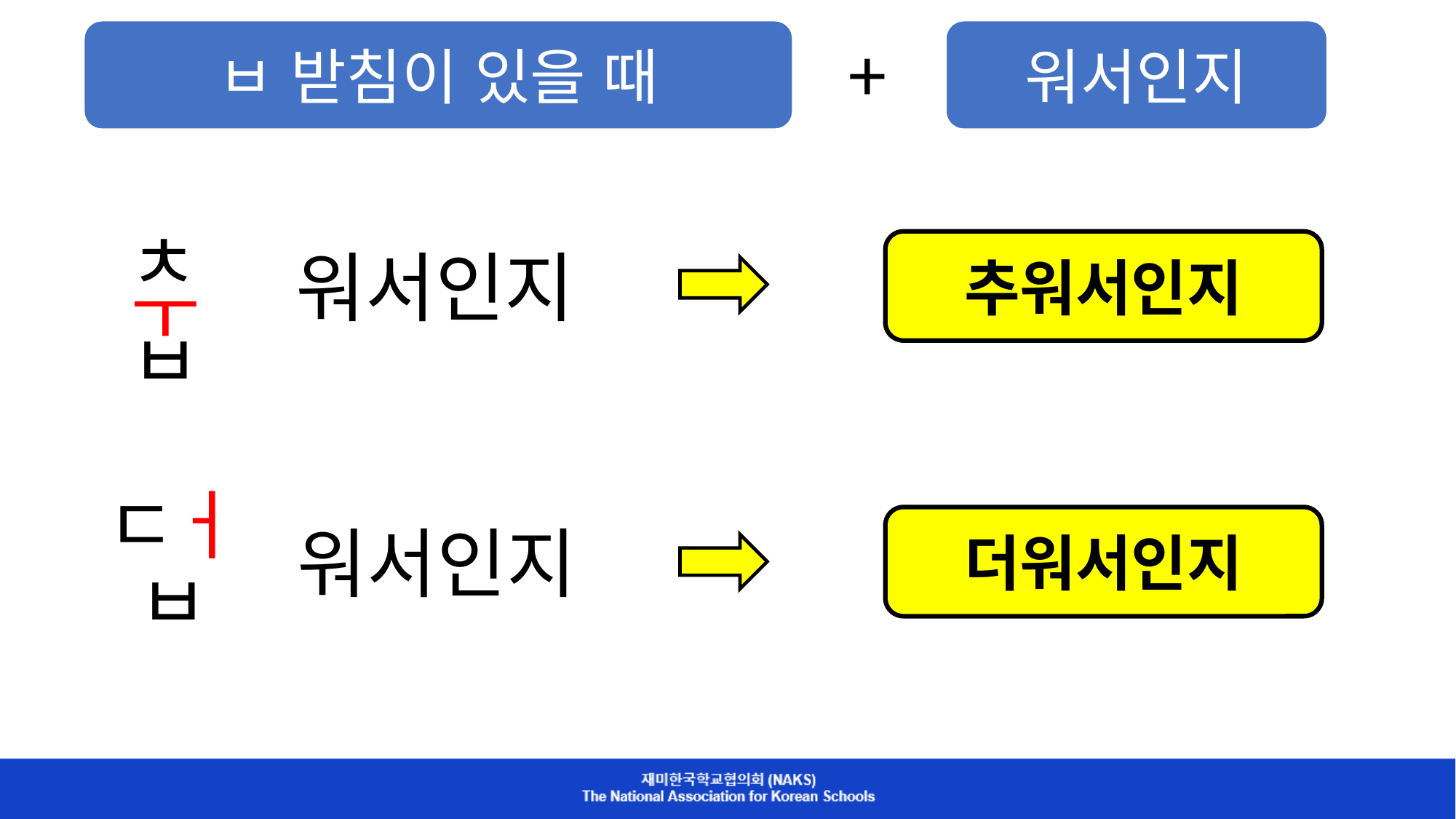

+
ㅂ 받침이 있을 때
워서인지
ㅊ
ㅜ
ㅂ
추워서인지
워서인지

ㄷ
ㅓ
ㅂ
더워서인지
워서인지